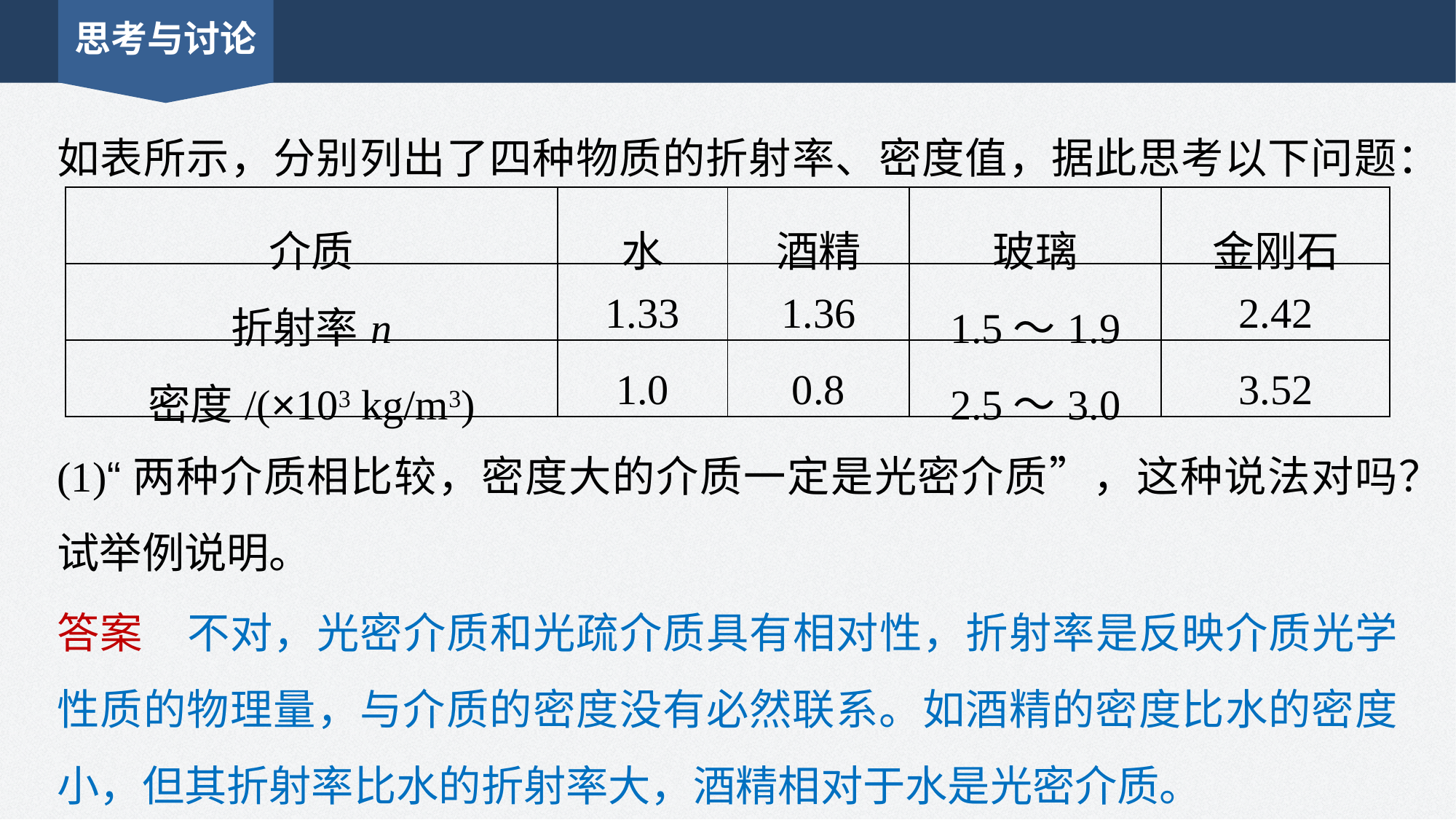

思考与讨论
如表所示，分别列出了四种物质的折射率、密度值，据此思考以下问题：
| 介质 | 水 | 酒精 | 玻璃 | 金刚石 |
| --- | --- | --- | --- | --- |
| 折射率n | 1.33 | 1.36 | 1.5～1.9 | 2.42 |
| 密度/(×103 kg/m3) | 1.0 | 0.8 | 2.5～3.0 | 3.52 |
(1)“两种介质相比较，密度大的介质一定是光密介质”，这种说法对吗？试举例说明。
答案　不对，光密介质和光疏介质具有相对性，折射率是反映介质光学性质的物理量，与介质的密度没有必然联系。如酒精的密度比水的密度小，但其折射率比水的折射率大，酒精相对于水是光密介质。